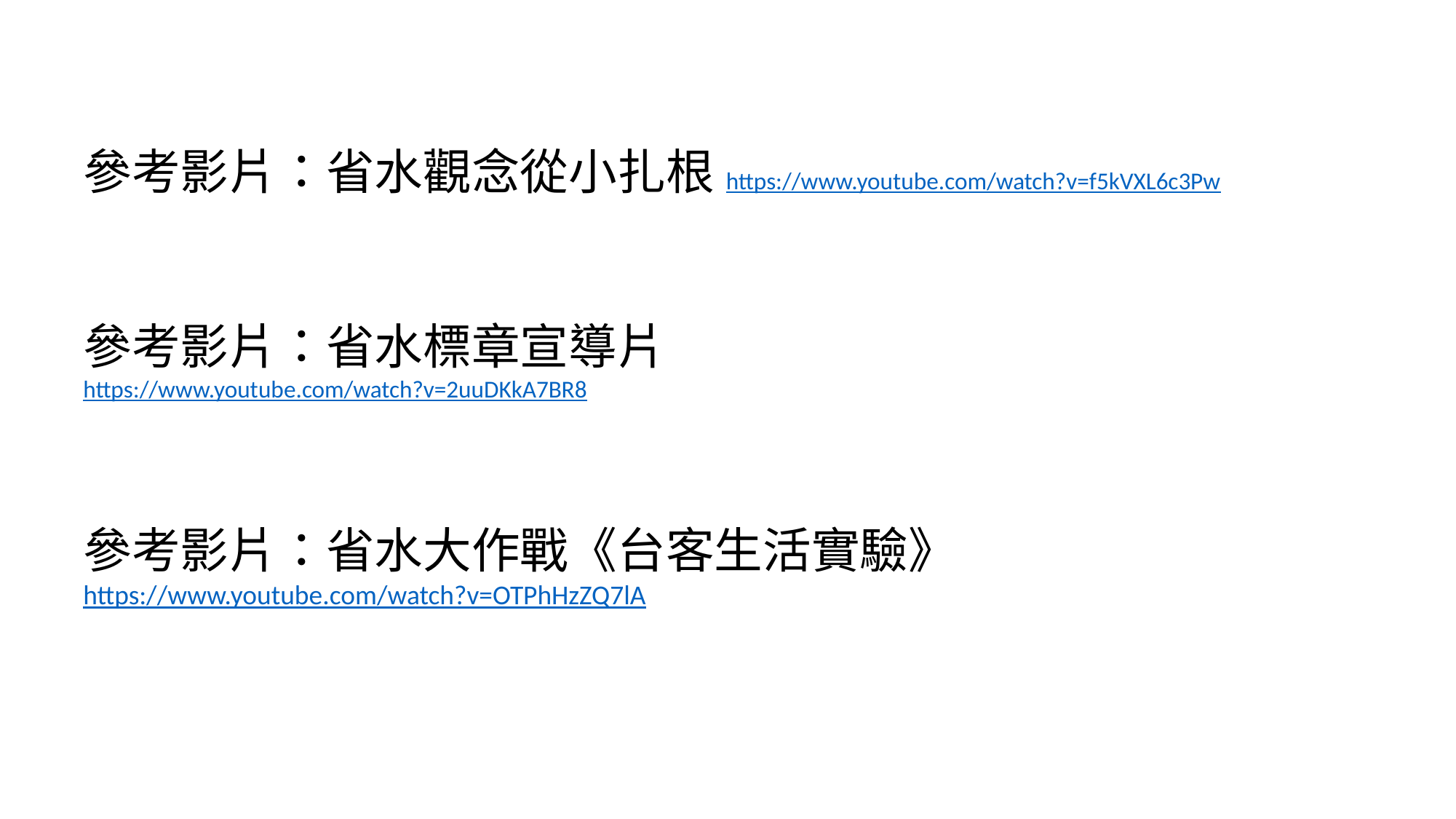

參考影片：省水觀念從小扎根https://www.youtube.com/watch?v=f5kVXL6c3Pw

參考影片：省水標章宣導片
https://www.youtube.com/watch?v=2uuDKkA7BR8

參考影片：省水大作戰《台客生活實驗》
https://www.youtube.com/watch?v=OTPhHzZQ7lA